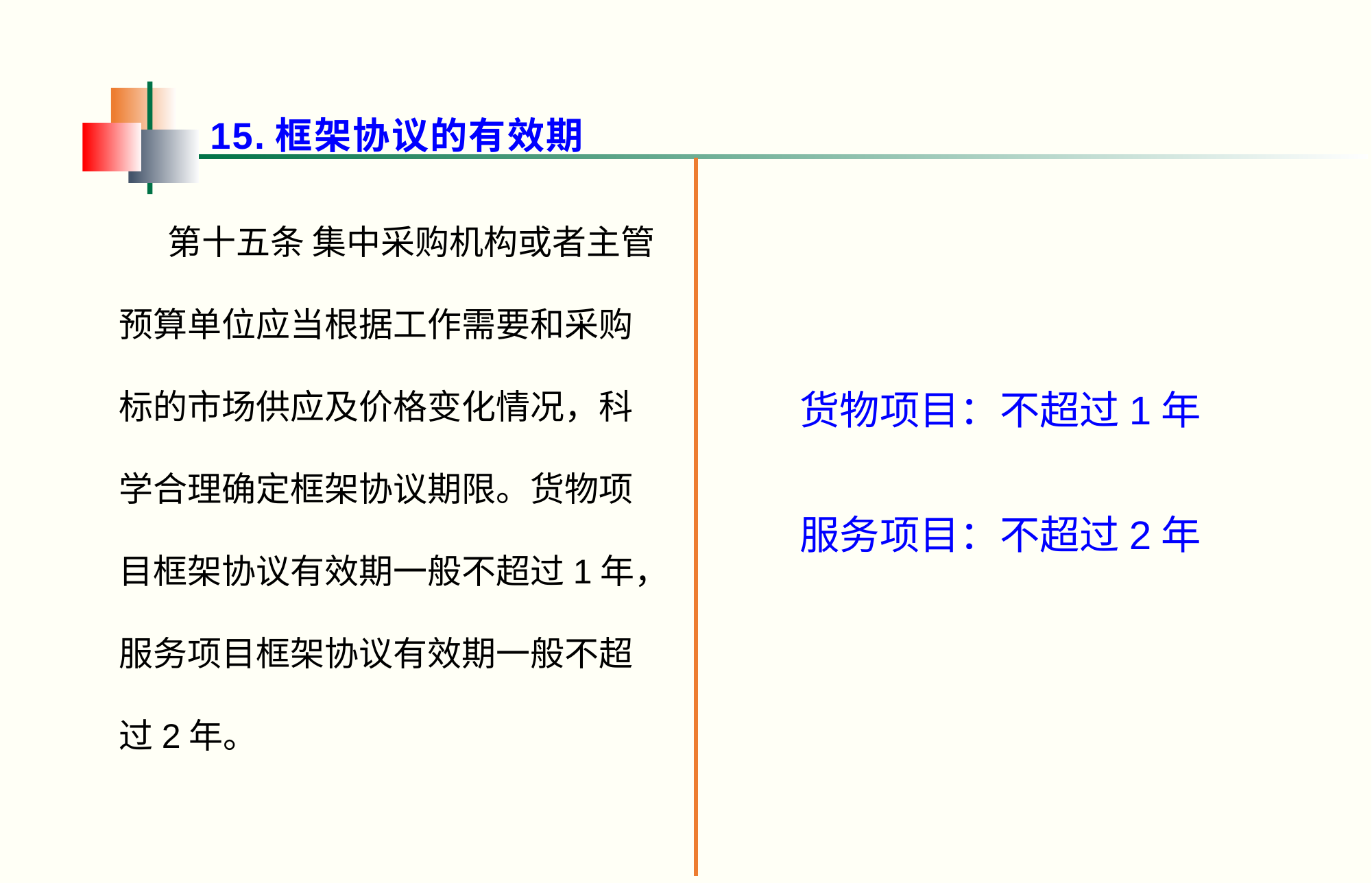

15.框架协议的有效期
第十五条 集中采购机构或者主管预算单位应当根据工作需要和采购标的市场供应及价格变化情况，科学合理确定框架协议期限。货物项目框架协议有效期一般不超过1年，服务项目框架协议有效期一般不超过2年。

货物项目：不超过1年

服务项目：不超过2年